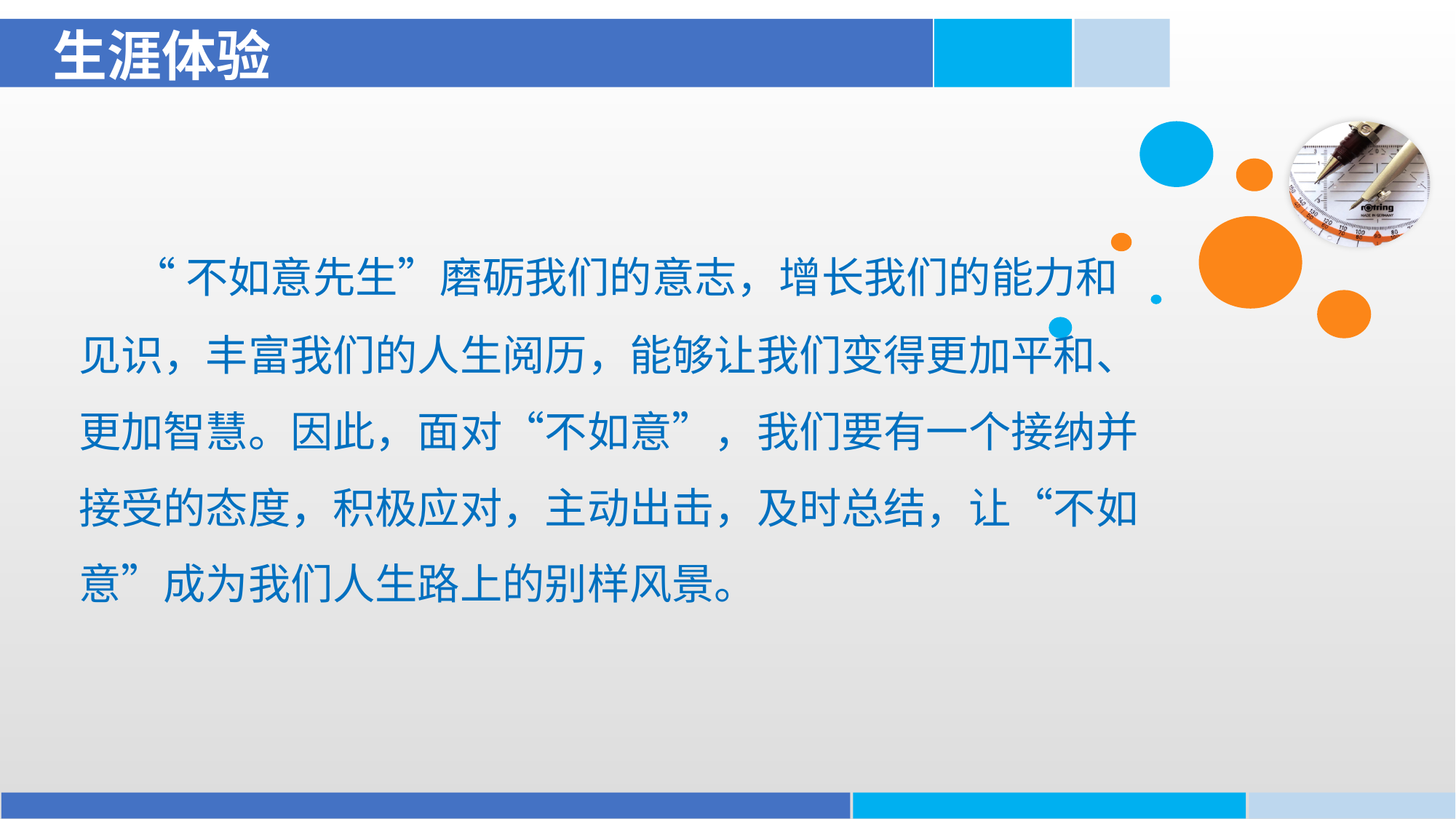

生涯体验
     “不如意先生”磨砺我们的意志，增长我们的能力和见识，丰富我们的人生阅历，能够让我们变得更加平和、更加智慧。因此，面对“不如意”，我们要有一个接纳并接受的态度，积极应对，主动出击，及时总结，让“不如意”成为我们人生路上的别样风景。